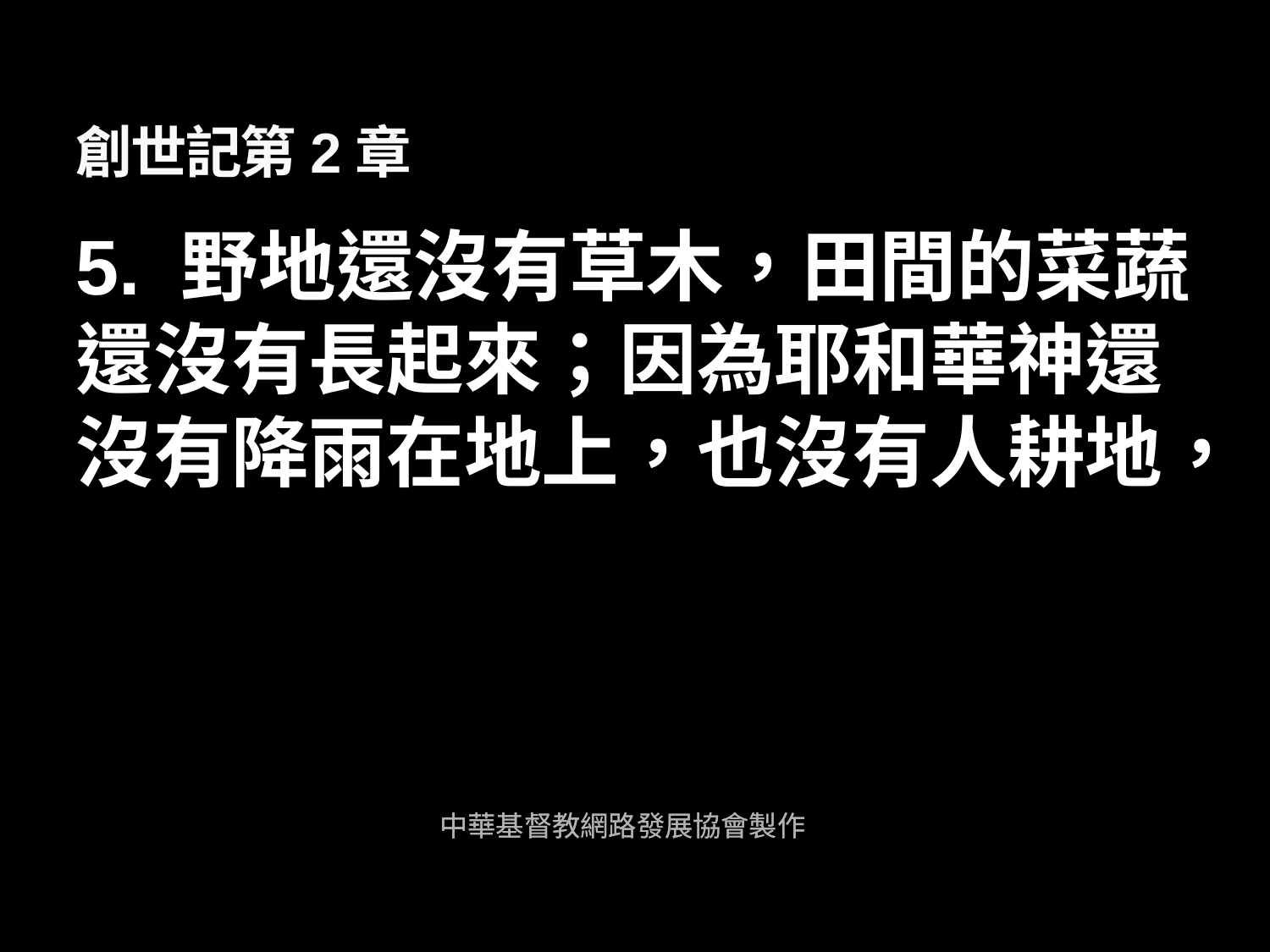

# 創世記第2章
5. 野地還沒有草木，田間的菜蔬還沒有長起來；因為耶和華神還沒有降雨在地上，也沒有人耕地，